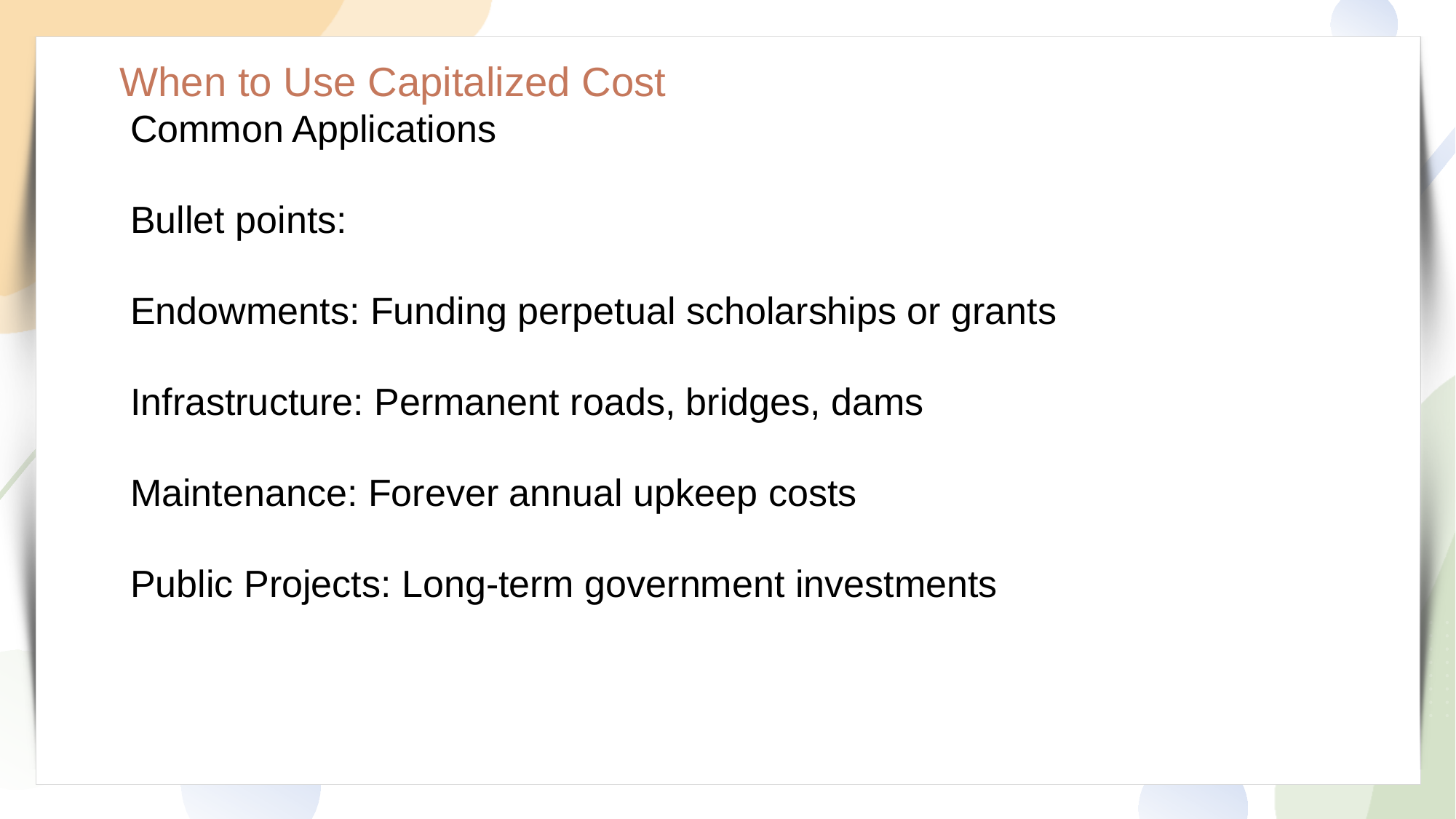

When to Use Capitalized Cost
 Common Applications

 Bullet points:

 Endowments: Funding perpetual scholarships or grants

 Infrastructure: Permanent roads, bridges, dams

 Maintenance: Forever annual upkeep costs

 Public Projects: Long-term government investments
输入标题